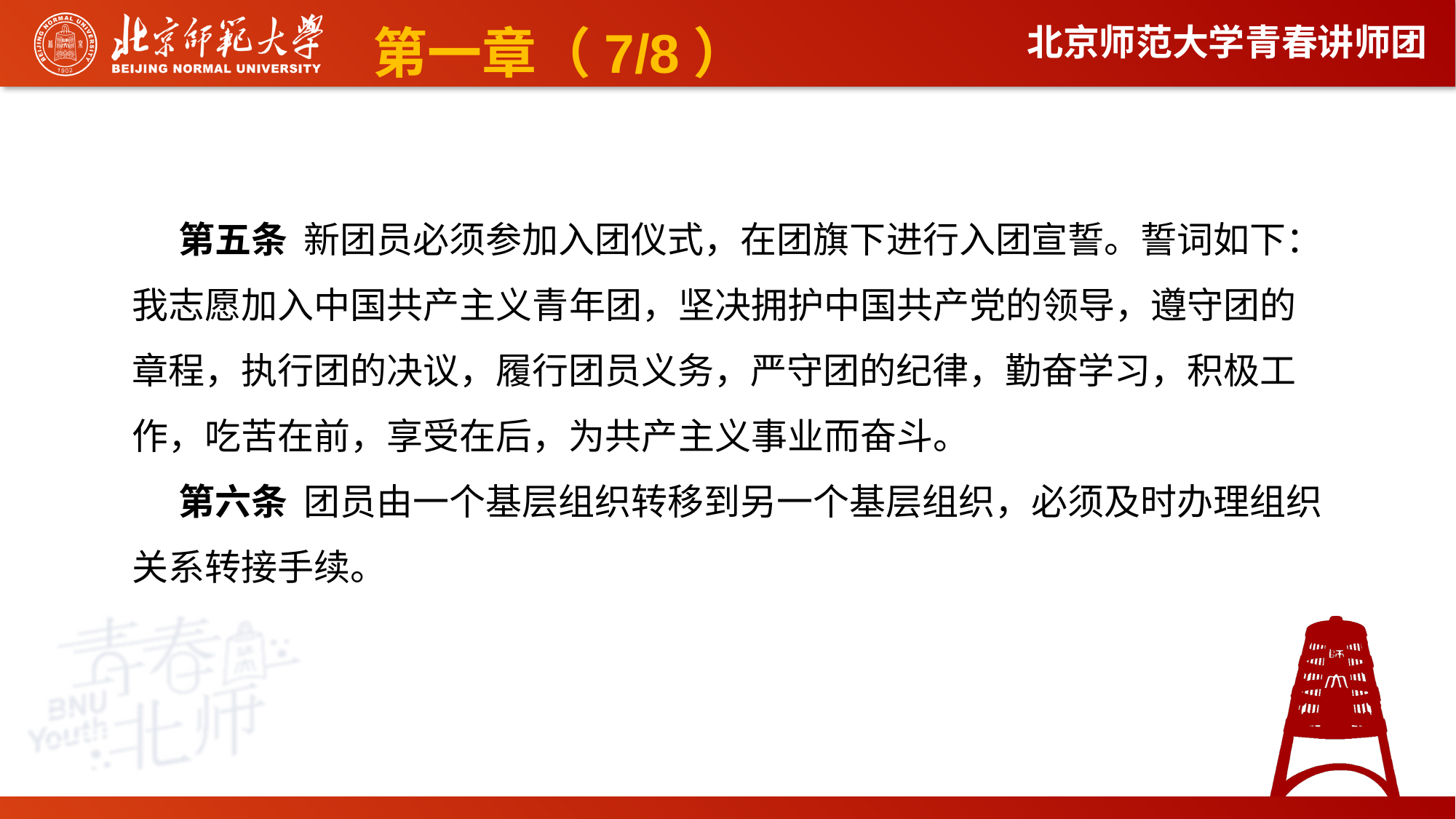

第一章（7/8）

第五条  新团员必须参加入团仪式，在团旗下进行入团宣誓。誓词如下：我志愿加入中国共产主义青年团，坚决拥护中国共产党的领导，遵守团的章程，执行团的决议，履行团员义务，严守团的纪律，勤奋学习，积极工作，吃苦在前，享受在后，为共产主义事业而奋斗。
第六条  团员由一个基层组织转移到另一个基层组织，必须及时办理组织关系转接手续。